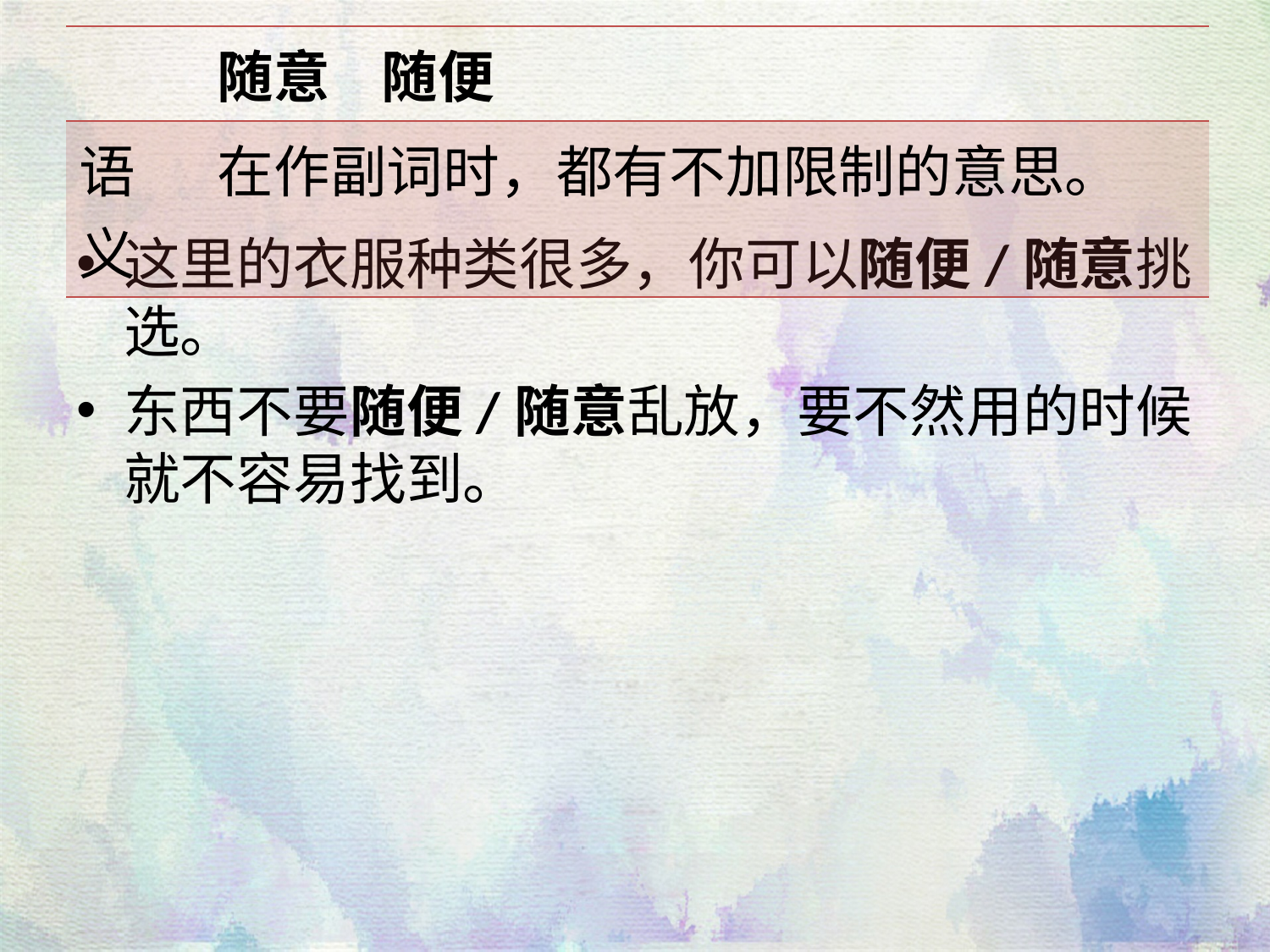

|  | 随意 随便 |
| --- | --- |
| 语义 | 在作副词时，都有不加限制的意思。 |
这里的衣服种类很多，你可以随便/随意挑选。
东西不要随便/随意乱放，要不然用的时候就不容易找到。